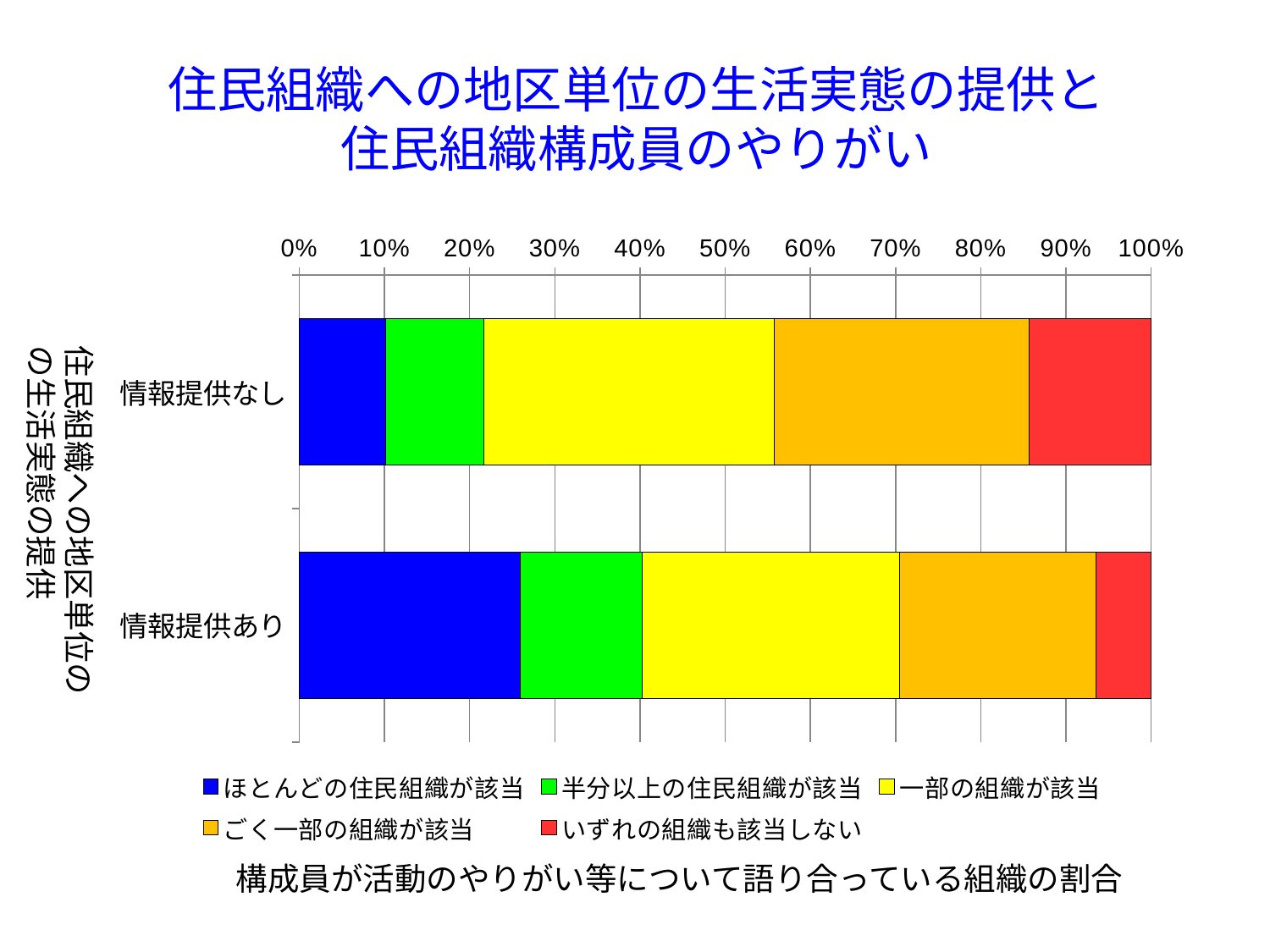

# 住民組織への地区単位の生活実態の提供と 住民組織構成員のやりがい

### Chart

| Category | ほとんどの住民組織が該当 | 半分以上の住民組織が該当 | 一部の組織が該当 | ごく一部の組織が該当 | いずれの組織も該当しない |
|---|---|---|---|---|---|
| 情報提供なし | 74.0 | 84.0 | 248.0 | 218.0 | 104.0 |
| 情報提供あり | 36.0 | 20.0 | 42.0 | 32.0 | 9.0 |
住民組織への地区単位の
の生活実態の提供
構成員が活動のやりがい等について語り合っている組織の割合